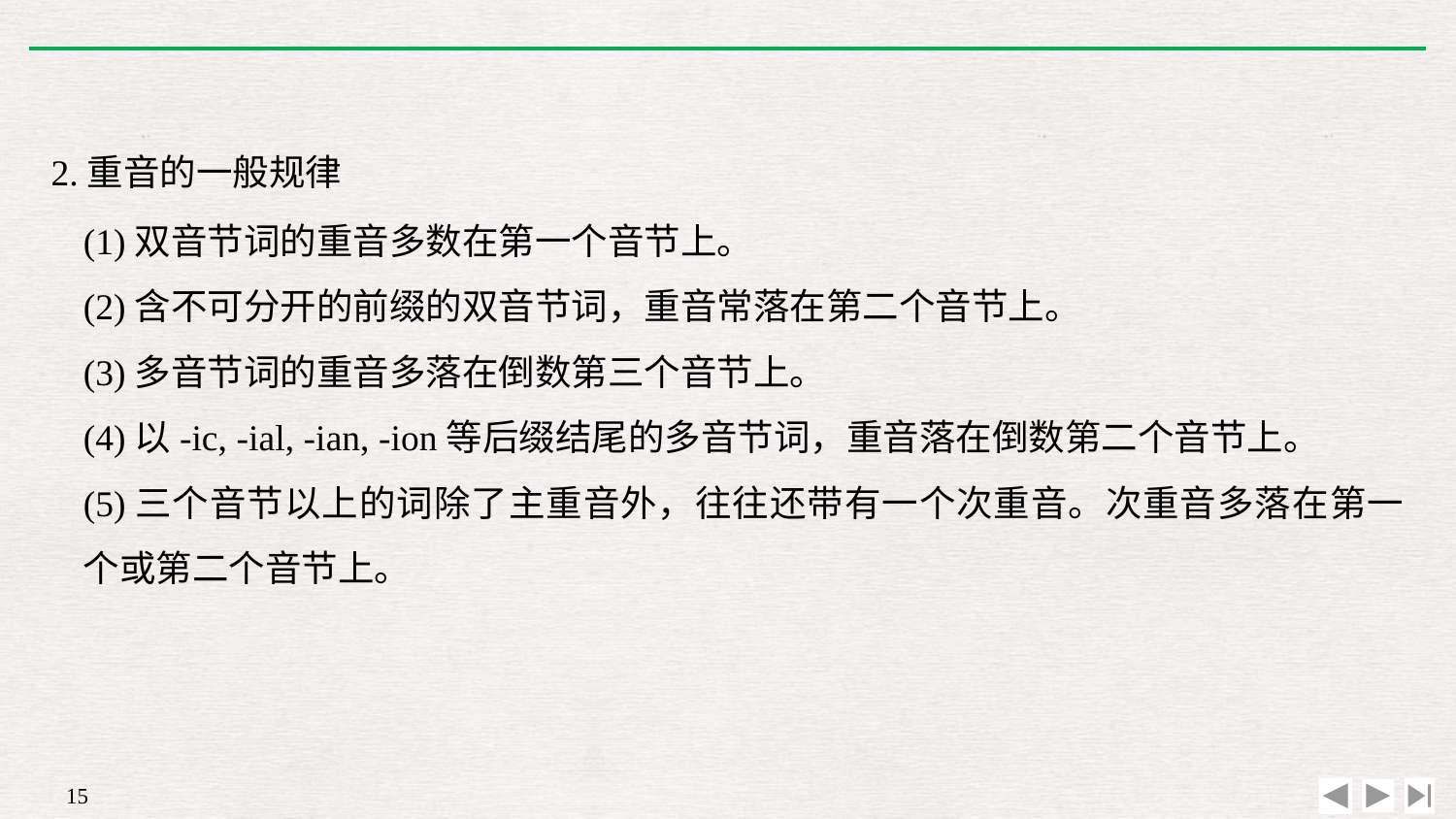

2.重音的一般规律
(1)双音节词的重音多数在第一个音节上。
(2)含不可分开的前缀的双音节词，重音常落在第二个音节上。
(3)多音节词的重音多落在倒数第三个音节上。
(4)以-ic, -ial, -ian, -ion等后缀结尾的多音节词，重音落在倒数第二个音节上。
(5)三个音节以上的词除了主重音外，往往还带有一个次重音。次重音多落在第一个或第二个音节上。